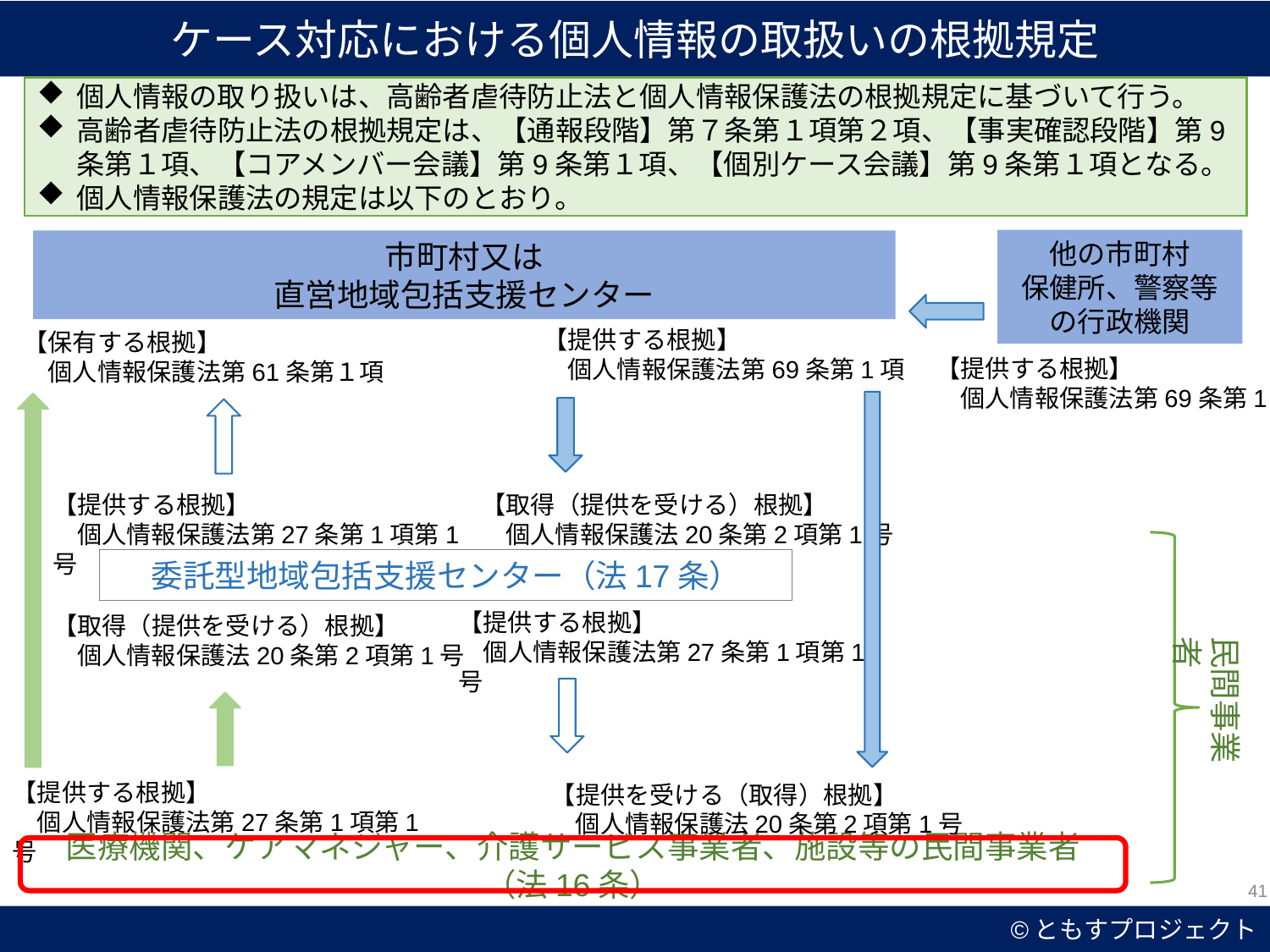

ケース対応における個人情報の取扱いの根拠規定
個人情報の取り扱いは、高齢者虐待防止法と個人情報保護法の根拠規定に基づいて行う。
高齢者虐待防止法の根拠規定は、【通報段階】第７条第１項第２項、【事実確認段階】第9条第１項、【コアメンバー会議】第9条第１項、【個別ケース会議】第9条第１項となる。
個人情報保護法の規定は以下のとおり。
他の市町村
保健所、警察等の行政機関
市町村又は
直営地域包括支援センター

【提供する根拠】
　個人情報保護法第69条第1項
【保有する根拠】
　個人情報保護法第61条第１項
【提供する根拠】
　個人情報保護法第69条第1項

【提供する根拠】
　個人情報保護法第27条第1項第1号
【取得（提供を受ける）根拠】
　個人情報保護法20条第2項第1号

委託型地域包括支援センター（法17条）
【提供する根拠】
　個人情報保護法第27条第1項第1号
【取得（提供を受ける）根拠】
　個人情報保護法20条第2項第1号
民間事業者

【提供する根拠】
　個人情報保護法第27条第1項第1号
【提供を受ける（取得）根拠】
　個人情報保護法20条第2項第1号
医療機関、ケアマネジャー、介護サービス事業者、施設等の民間事業者（法16条）

41
©ともすプロジェクト